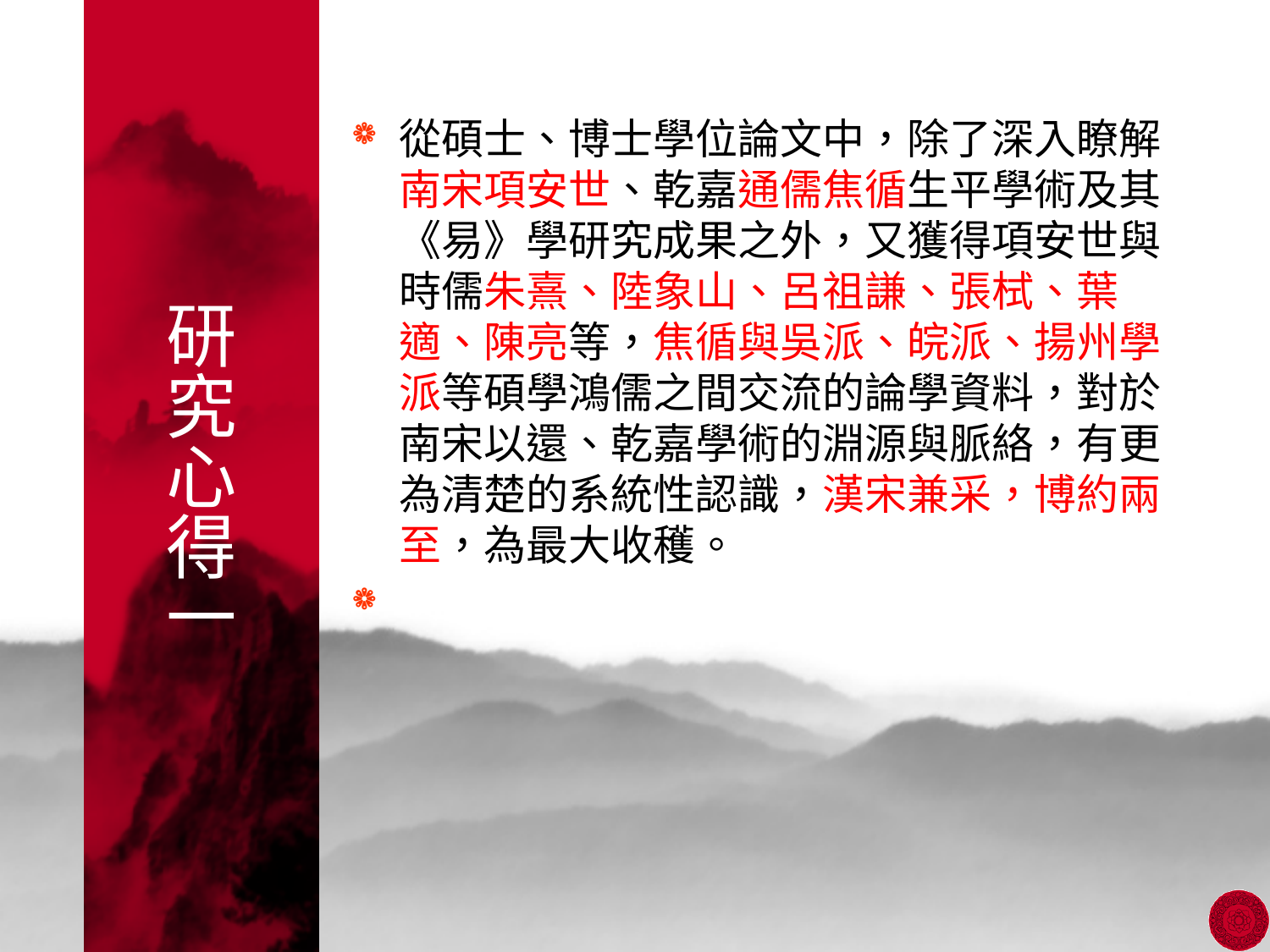

從碩士、博士學位論文中，除了深入瞭解南宋項安世、乾嘉通儒焦循生平學術及其《易》學研究成果之外，又獲得項安世與時儒朱熹、陸象山、呂祖謙、張栻、葉適、陳亮等，焦循與吳派、皖派、揚州學派等碩學鴻儒之間交流的論學資料，對於南宋以還、乾嘉學術的淵源與脈絡，有更為清楚的系統性認識，漢宋兼采，博約兩至，為最大收穫。

# 研究心得一